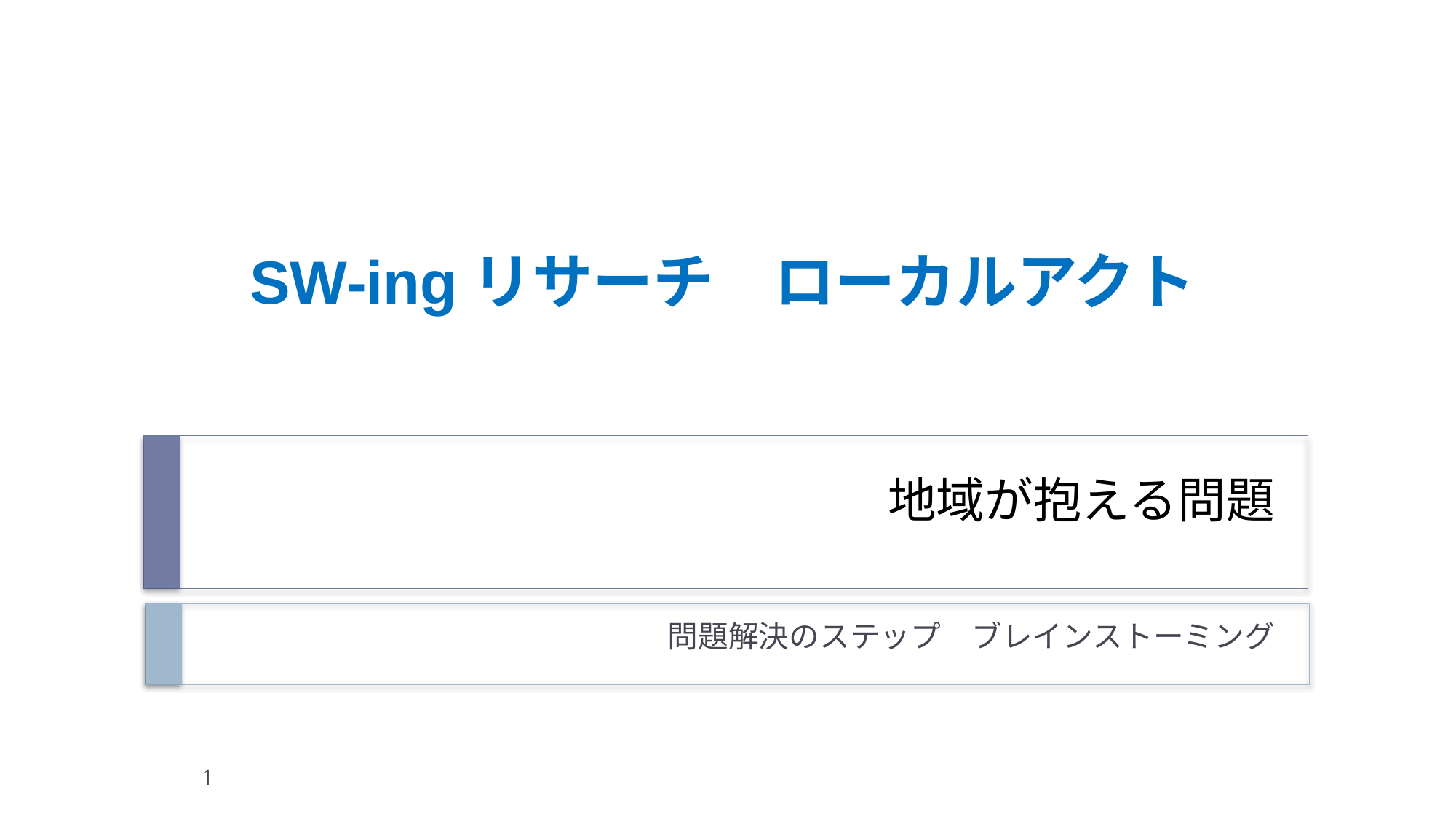

SW-ingリサーチ　ローカルアクト
# 地域が抱える問題
問題解決のステップ　ブレインストーミング

1